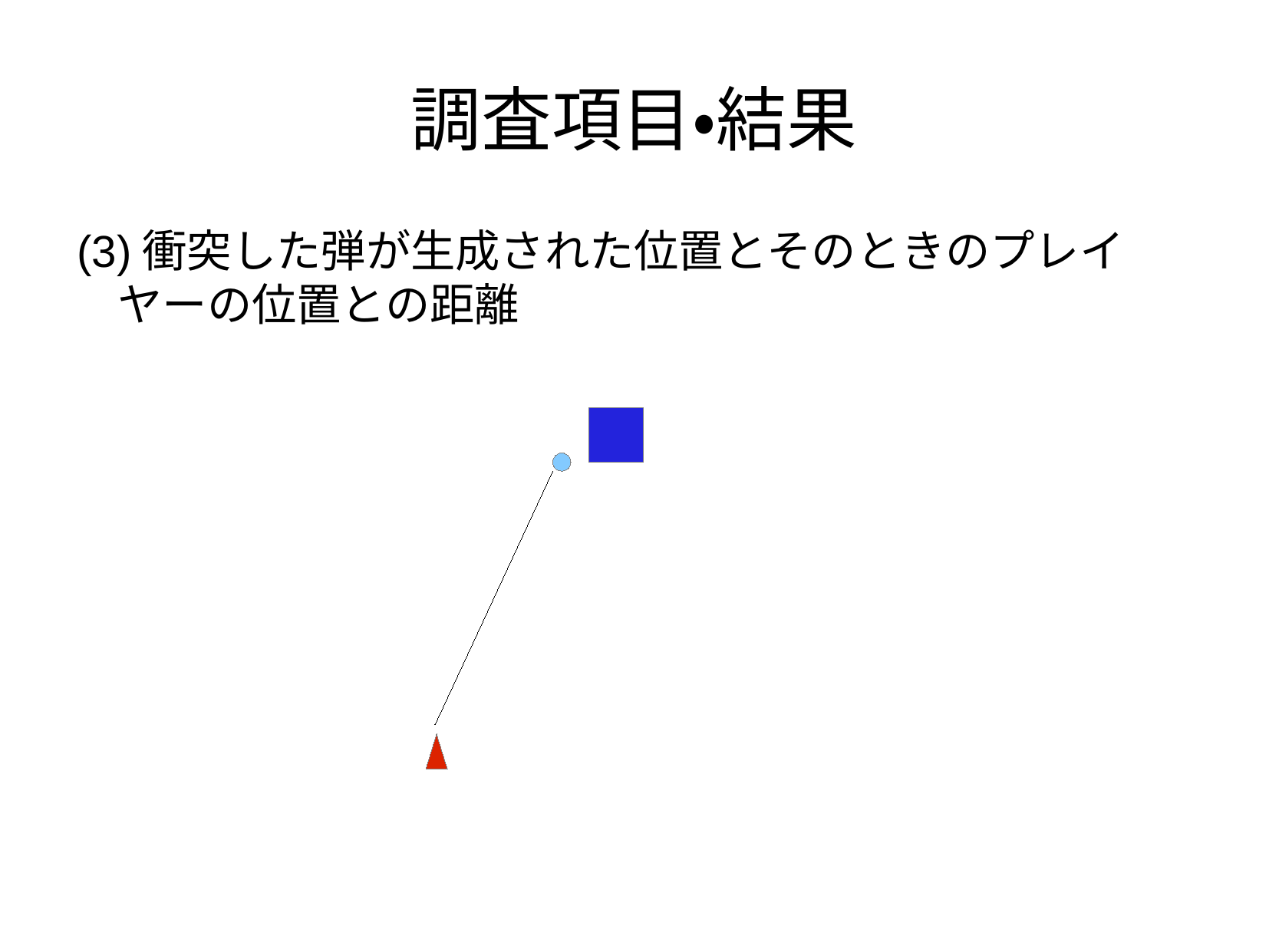

調査項目・結果
(3)衝突した弾が生成された位置とそのときのプレイ        ヤーの位置との距離